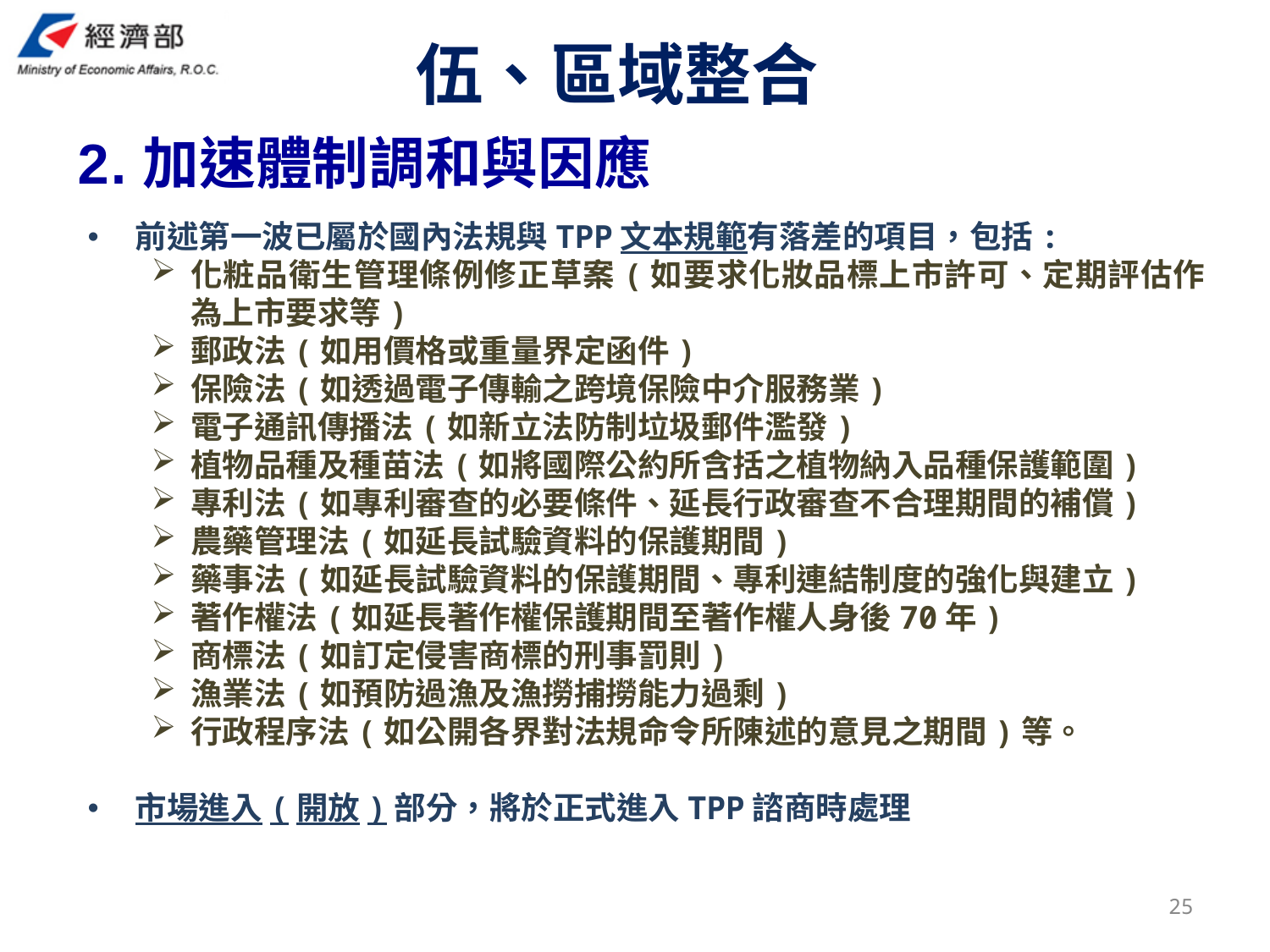

伍、區域整合
加速體制調和與因應
前述第一波已屬於國內法規與TPP文本規範有落差的項目，包括:
化粧品衛生管理條例修正草案(如要求化妝品標上市許可、定期評估作為上市要求等)
郵政法(如用價格或重量界定函件)
保險法(如透過電子傳輸之跨境保險中介服務業)
電子通訊傳播法(如新立法防制垃圾郵件濫發)
植物品種及種苗法(如將國際公約所含括之植物納入品種保護範圍)
專利法(如專利審查的必要條件、延長行政審查不合理期間的補償)
農藥管理法(如延長試驗資料的保護期間)
藥事法(如延長試驗資料的保護期間、專利連結制度的強化與建立)
著作權法(如延長著作權保護期間至著作權人身後70年)
商標法(如訂定侵害商標的刑事罰則)
漁業法(如預防過漁及漁撈捕撈能力過剩)
行政程序法(如公開各界對法規命令所陳述的意見之期間)等。

市場進入(開放)部分，將於正式進入TPP諮商時處理
25